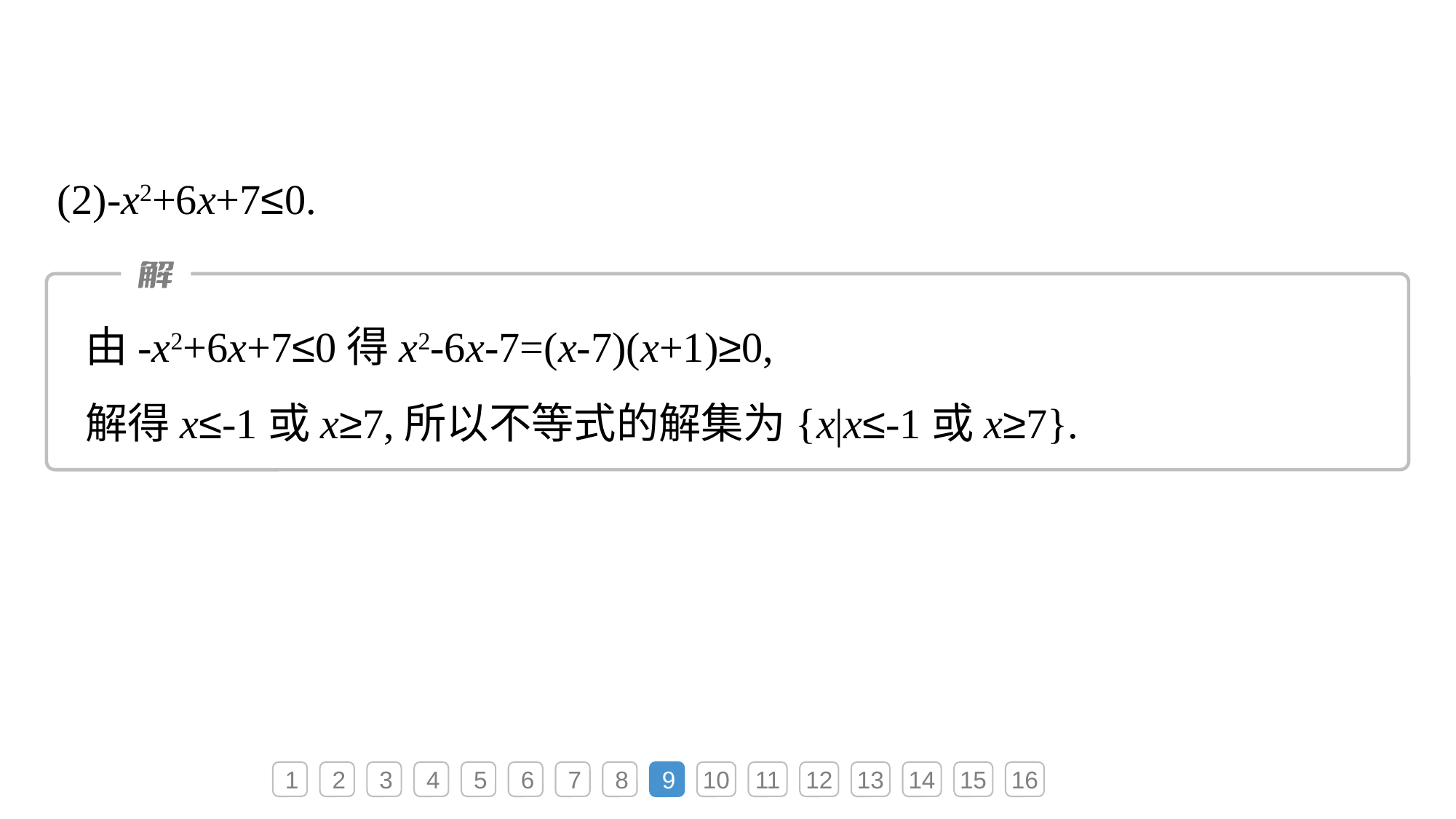

(2)-x2+6x+7≤0.

由-x2+6x+7≤0得x2-6x-7=(x-7)(x+1)≥0,
解得x≤-1或x≥7,所以不等式的解集为{x|x≤-1或x≥7}.
1
2
3
4
5
6
7
8
9
10
11
12
13
14
15
16